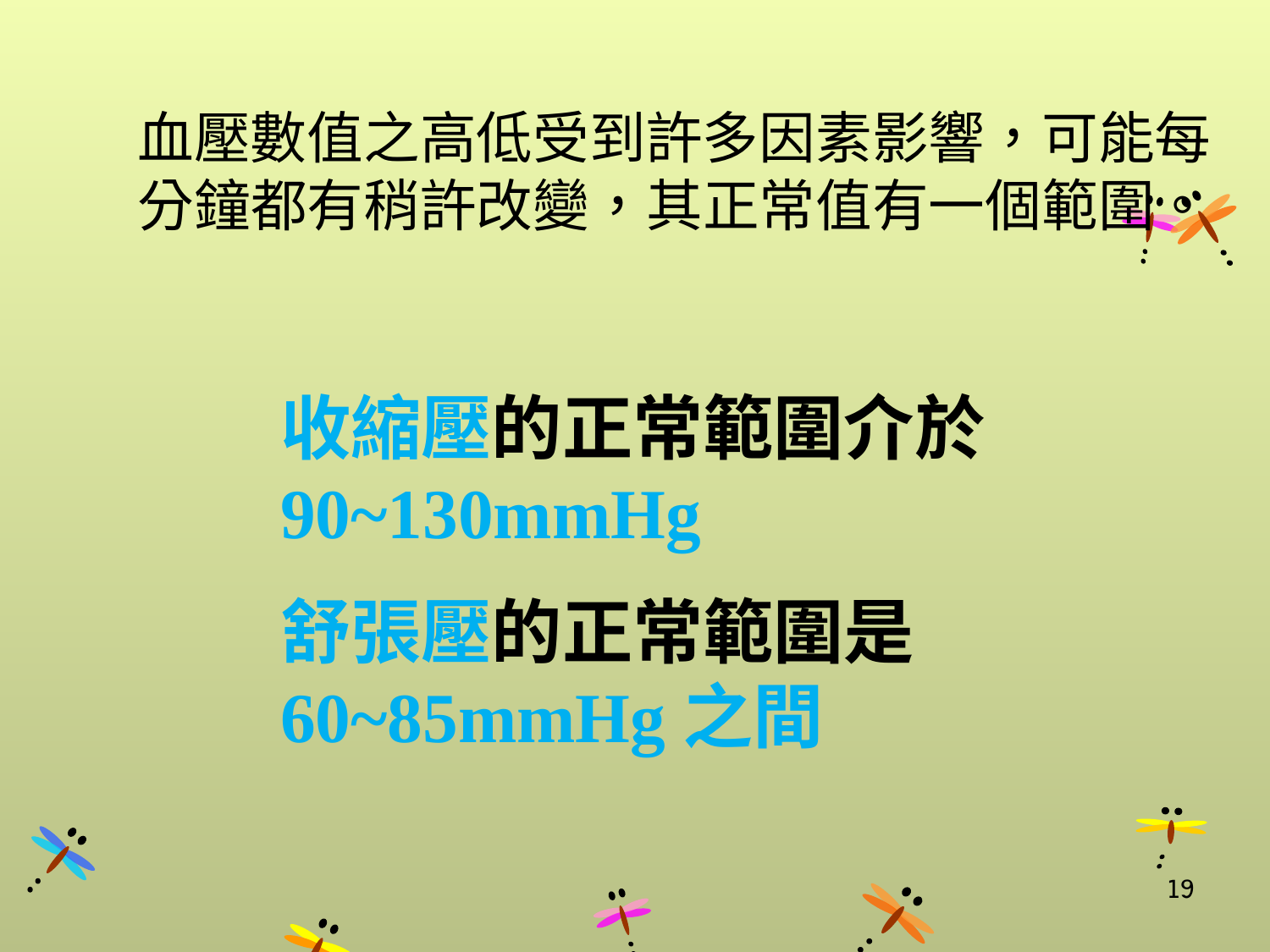

血壓數值之高低受到許多因素影響，可能每分鐘都有稍許改變，其正常值有一個範圍。

收縮壓的正常範圍介於90~130mmHg
舒張壓的正常範圍是60~85mmHg之間
19